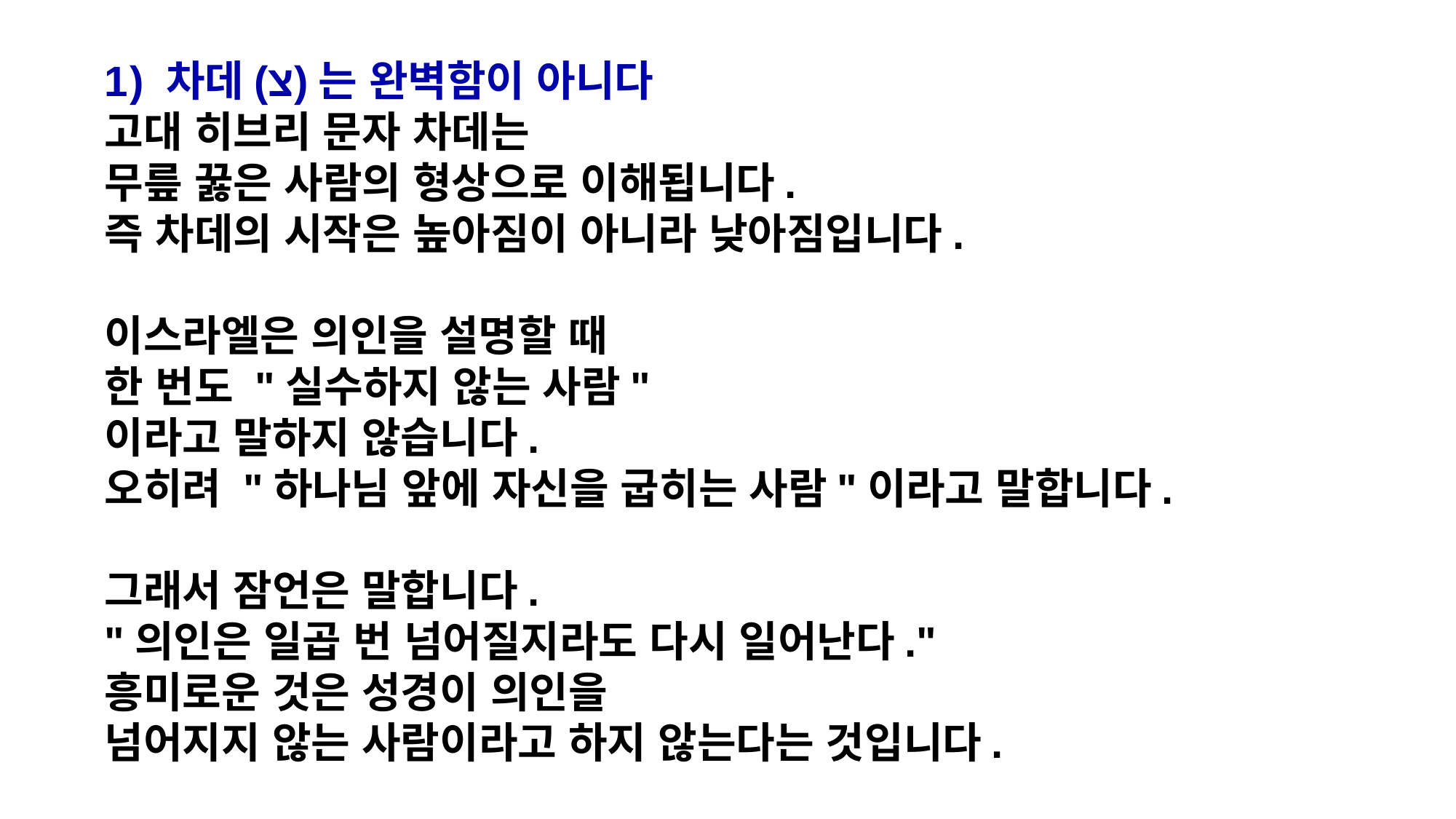

차데(צ)는 완벽함이 아니다
고대 히브리 문자 차데는
무릎 꿇은 사람의 형상으로 이해됩니다.
즉 차데의 시작은 높아짐이 아니라 낮아짐입니다.

이스라엘은 의인을 설명할 때
한 번도 "실수하지 않는 사람"
이라고 말하지 않습니다.
오히려 "하나님 앞에 자신을 굽히는 사람"이라고 말합니다.

그래서 잠언은 말합니다.
"의인은 일곱 번 넘어질지라도 다시 일어난다."
흥미로운 것은 성경이 의인을
넘어지지 않는 사람이라고 하지 않는다는 것입니다.